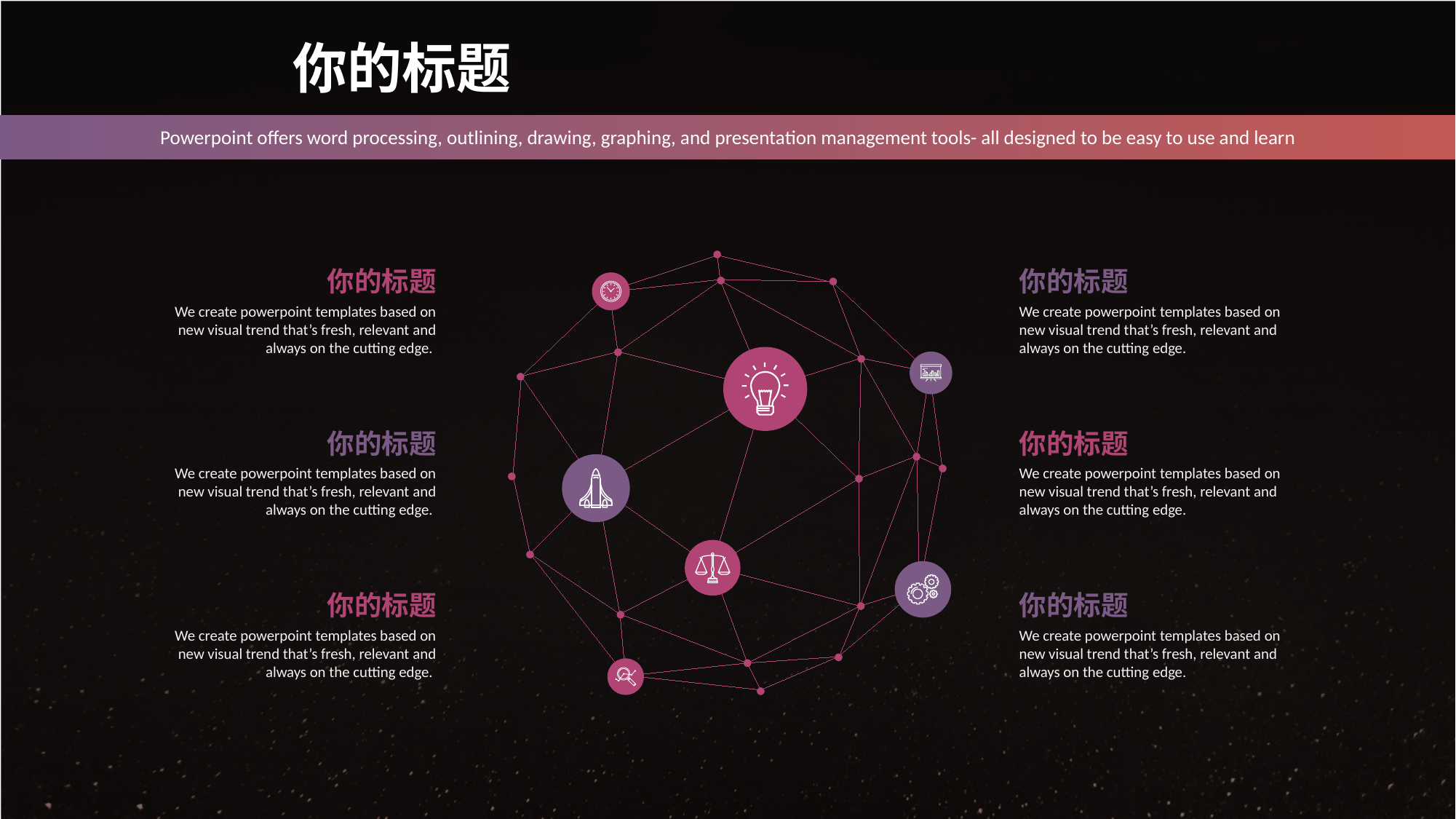

你的标题

Powerpoint offers word processing, outlining, drawing, graphing, and presentation management tools- all designed to be easy to use and learn

你的标题
We create powerpoint templates based on new visual trend that’s fresh, relevant and always on the cutting edge.
你的标题
We create powerpoint templates based on new visual trend that’s fresh, relevant and always on the cutting edge.
你的标题
We create powerpoint templates based on new visual trend that’s fresh, relevant and always on the cutting edge.
你的标题
We create powerpoint templates based on new visual trend that’s fresh, relevant and always on the cutting edge.
你的标题
We create powerpoint templates based on new visual trend that’s fresh, relevant and always on the cutting edge.
你的标题
We create powerpoint templates based on new visual trend that’s fresh, relevant and always on the cutting edge.